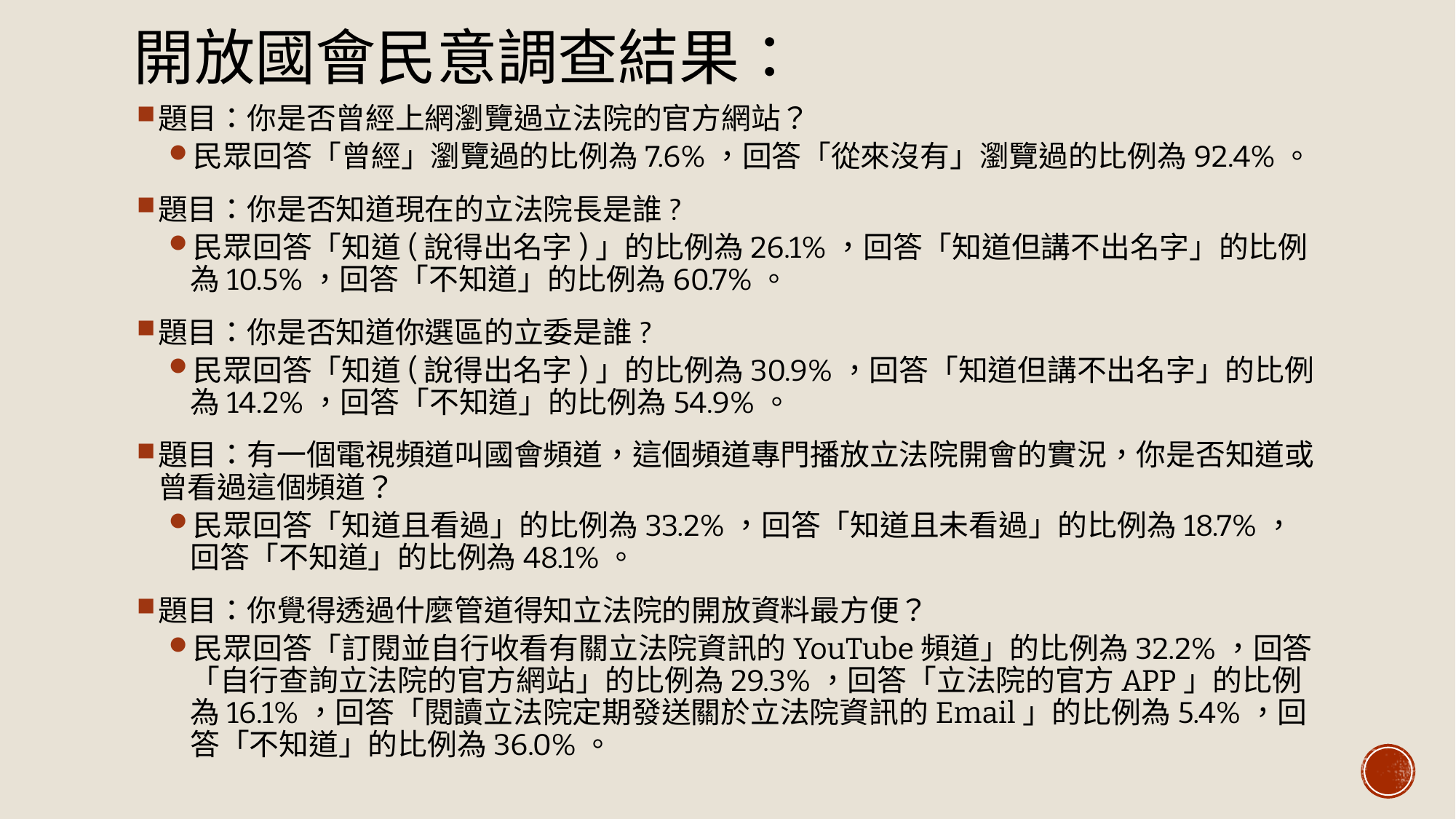

# 開放國會民意調查結果：
題目：你是否曾經上網瀏覽過立法院的官方網站？
民眾回答「曾經」瀏覽過的比例為7.6%，回答「從來沒有」瀏覽過的比例為92.4%。
題目：你是否知道現在的立法院長是誰?
民眾回答「知道(說得出名字)」的比例為26.1%，回答「知道但講不出名字」的比例為10.5%，回答「不知道」的比例為60.7%。
題目：你是否知道你選區的立委是誰?
民眾回答「知道(說得出名字)」的比例為30.9%，回答「知道但講不出名字」的比例為14.2%，回答「不知道」的比例為54.9%。
題目：有一個電視頻道叫國會頻道，這個頻道專門播放立法院開會的實況，你是否知道或曾看過這個頻道？
民眾回答「知道且看過」的比例為33.2%，回答「知道且未看過」的比例為18.7%，回答「不知道」的比例為48.1%。
題目：你覺得透過什麼管道得知立法院的開放資料最方便？
民眾回答「訂閱並自行收看有關立法院資訊的YouTube頻道」的比例為32.2%，回答「自行查詢立法院的官方網站」的比例為29.3%，回答「立法院的官方APP」的比例為16.1%，回答「閱讀立法院定期發送關於立法院資訊的Email」的比例為5.4%，回答「不知道」的比例為36.0%。